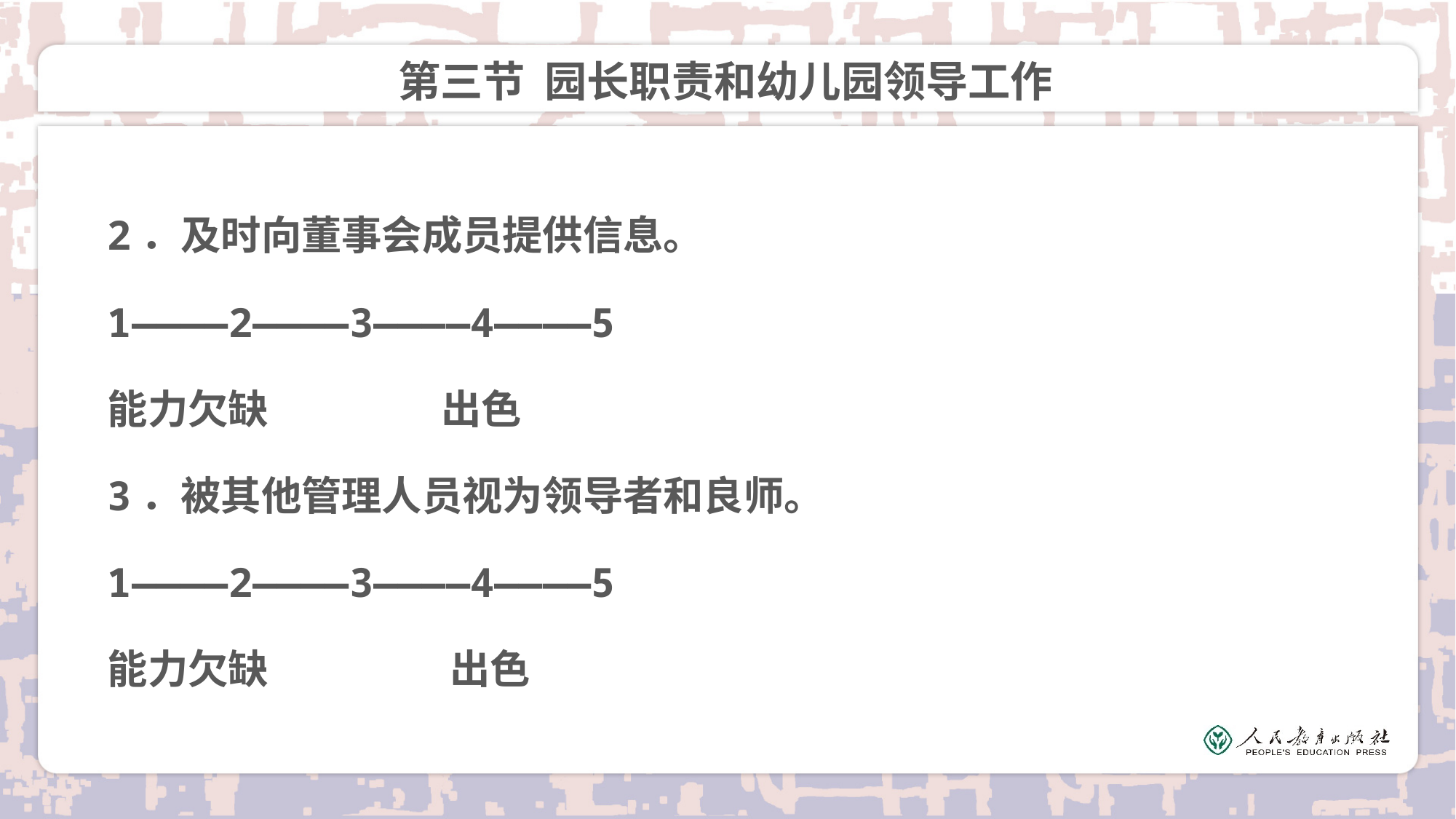

# 第三节  园长职责和幼儿园领导工作
2．及时向董事会成员提供信息。
1————2————3————4————5
能力欠缺                   出色
3．被其他管理人员视为领导者和良师。
1————2————3————4————5
能力欠缺                    出色